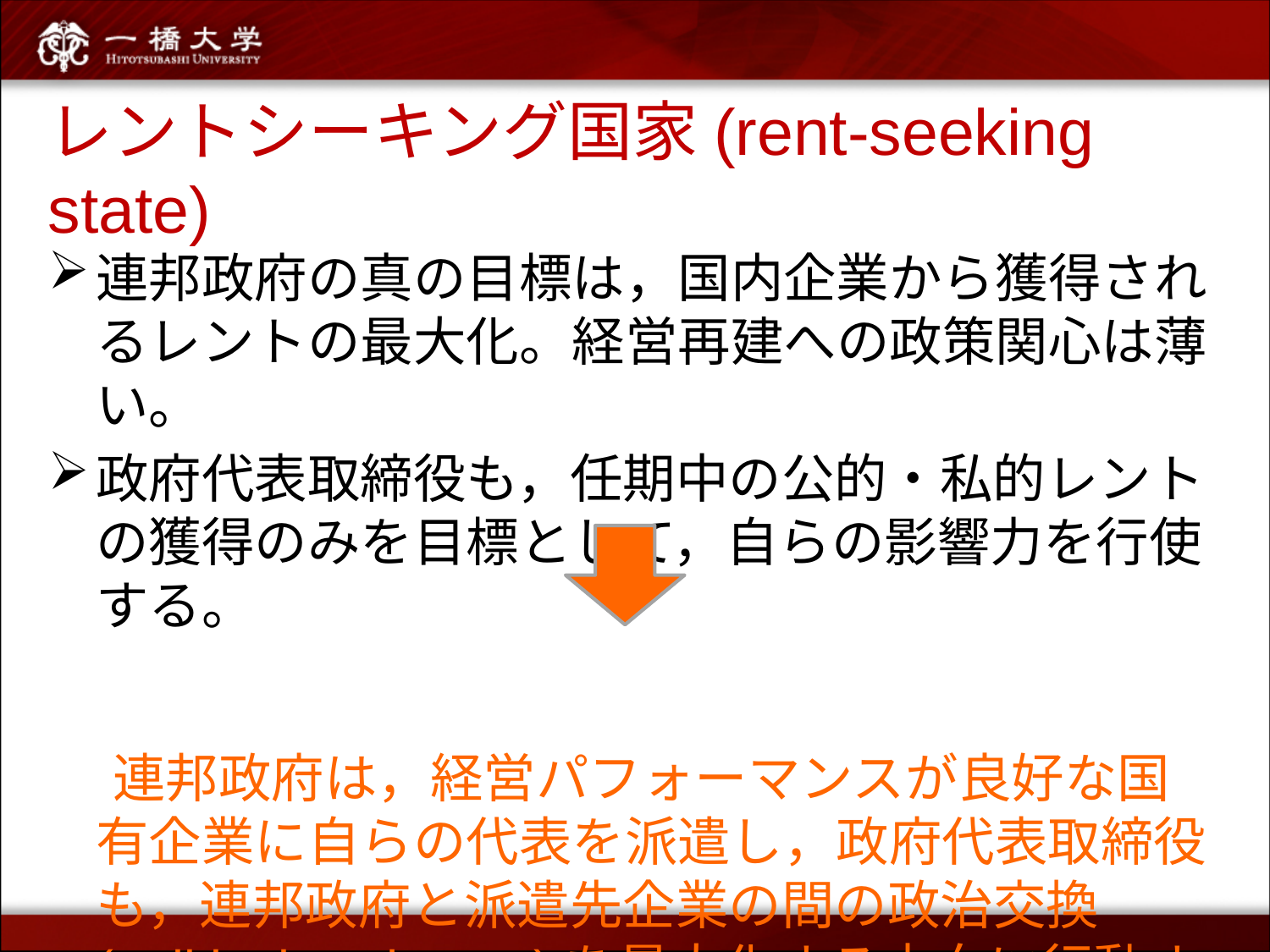

# レントシーキング国家(rent-seeking state)
連邦政府の真の目標は，国内企業から獲得されるレントの最大化。経営再建への政策関心は薄い。
政府代表取締役も，任期中の公的・私的レントの獲得のみを目標として，自らの影響力を行使する。

　 連邦政府は，経営パフォーマンスが良好な国有企業に自らの代表を派遣し，政府代表取締役も，連邦政府と派遣先企業の間の政治交換(political exchange)を最大化する方向に行動する。